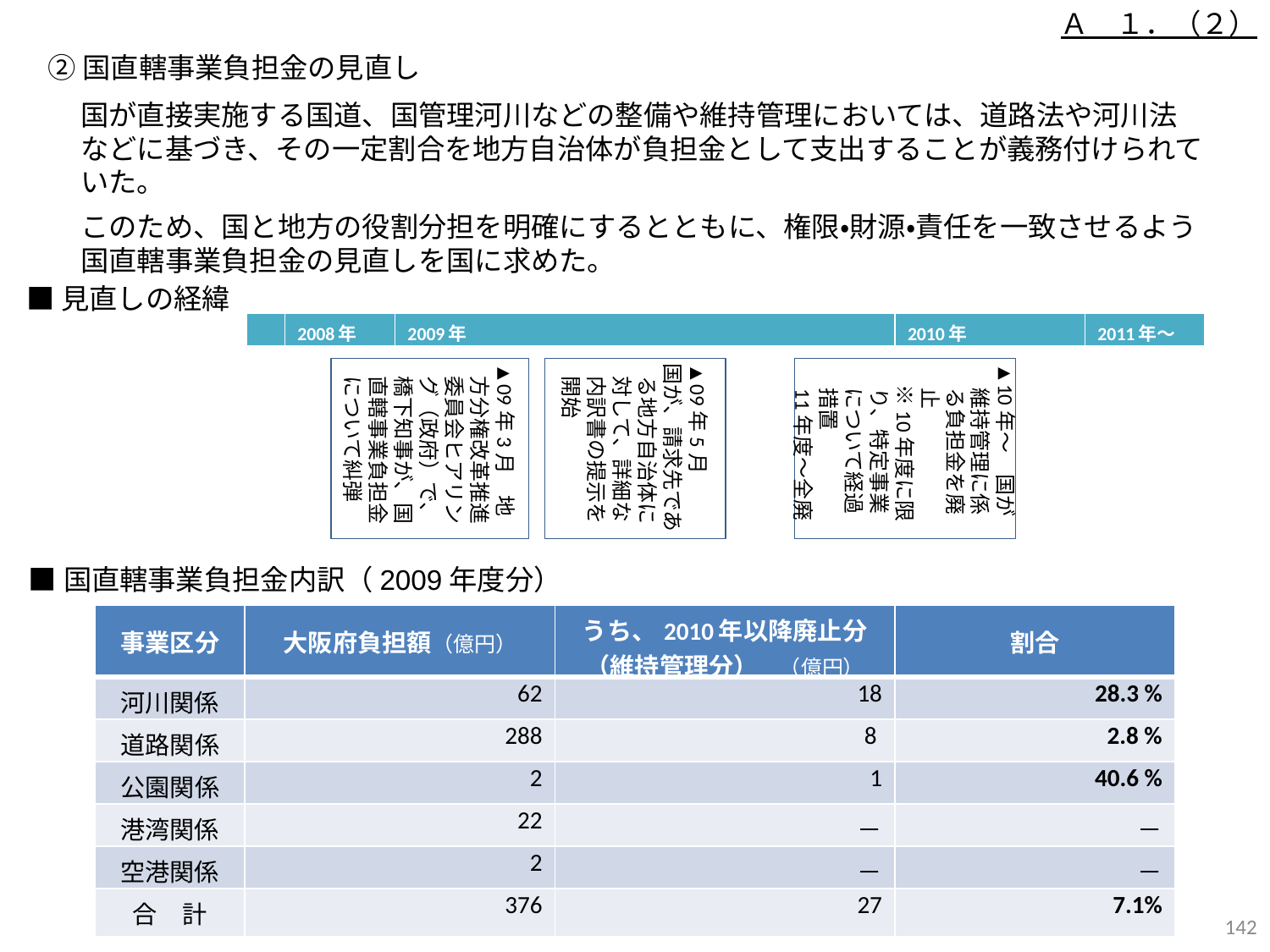

Ａ　１．（２）
②国直轄事業負担金の見直し
国が直接実施する国道、国管理河川などの整備や維持管理においては、道路法や河川法などに基づき、その一定割合を地方自治体が負担金として支出することが義務付けられていた。
このため、国と地方の役割分担を明確にするとともに、権限・財源・責任を一致させるよう国直轄事業負担金の見直しを国に求めた。
■見直しの経緯
|  | 2008年 | 2009年 | 2010年 | 2011年～ |
| --- | --- | --- | --- | --- |
▲09年3月　地方分権改革推進委員会ヒアリング（政府）で、橋下知事が、国直轄事業負担金について糾弾
▲10年～　国が維持管理に係る負担金を廃止
　※10年度に限り、特定事業について経過措置
11年度～全廃
▲09年5月
国が、請求先である地方自治体に対して、詳細な内訳書の提示を開始
■国直轄事業負担金内訳（2009年度分）
| 事業区分 | 大阪府負担額（億円） | うち、2010年以降廃止分 （維持管理分）　（億円） | 割合 |
| --- | --- | --- | --- |
| 河川関係 | 62 | 18 | 28.3 % |
| 道路関係 | 288 | 8 | 2.8 % |
| 公園関係 | 2 | 1 | 40.6 % |
| 港湾関係 | 22 | － | － |
| 空港関係 | 2 | － | － |
| 合　計 | 376 | 27 | 7.1% |
142